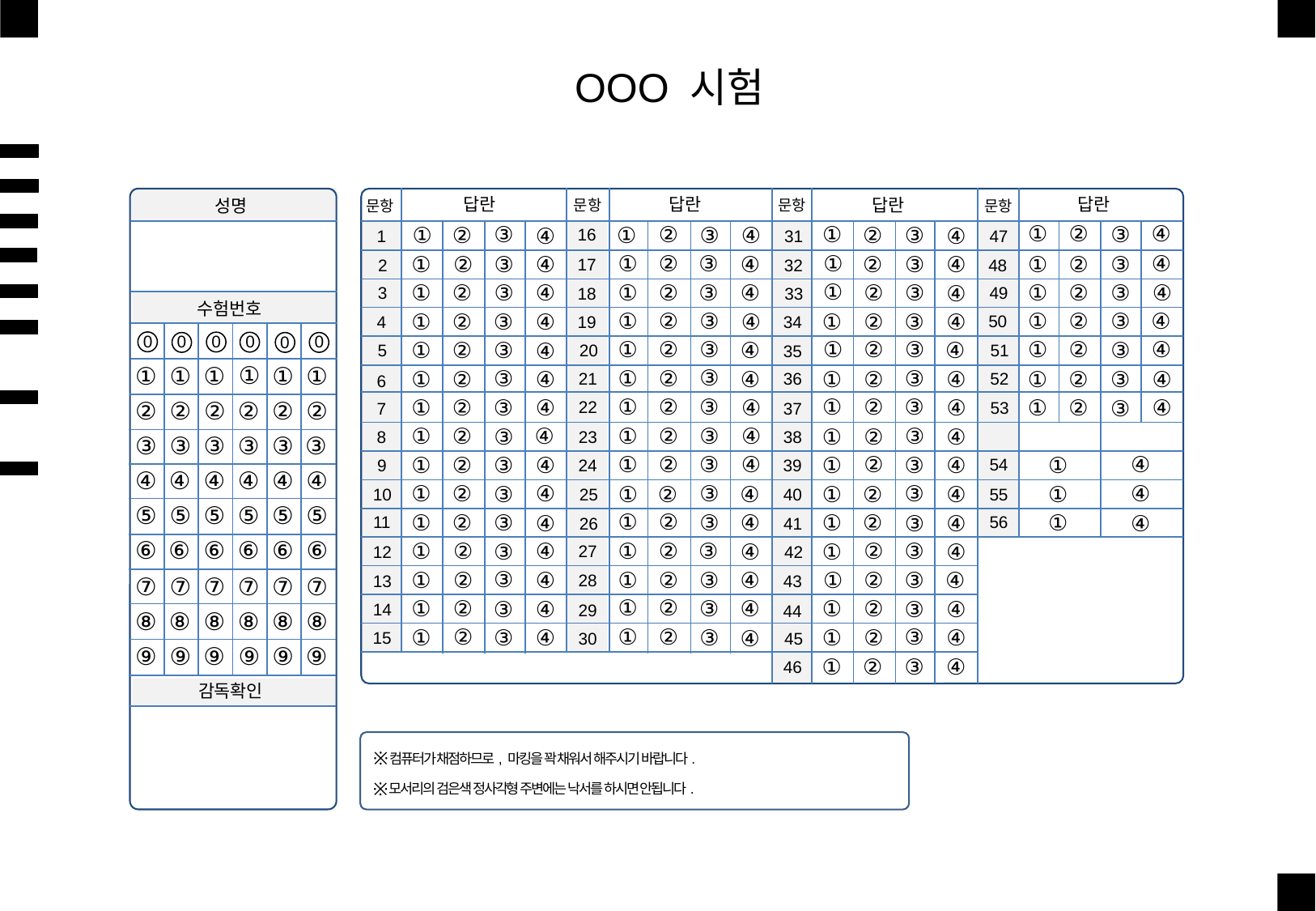

OOO 시험

답란
답란
답란
답란

성명
문항
문항
문항
문항
①
②
④

③
②
③
①
①
③
③
④
②
②
①
④
④
16
47
1
31

④
③
①
①
②
③
③
①
②
①
④
②
③
②
④
④
17
48

32
2
①
①
②
①
②
④
④
③
③
③
②
①
②
④
③
④
3
49
33
18

수험번호

③
①
②
④
③
①
②
①
②
④
③
②
④
①
④
③
50
34
19
4

0
0
0
0
0
0
①
②
④
③
①
②
①
②
③
③
④
④
①
②
③
④

20
5
51
35
①
①
①
①
①
①
③
①
②
③
③
①
②
④
①
②
④
④
③
①
②
④
52
21
36
6
②
③
③
①
②
①
③
①
②
④
④
①
②
④
④
③
②
②
②
②
②
②

22
53
37
7
①
②
③
④
③
④
①
②
②
①
③
④
8
38
23
③
③
③
③
③
③
④
②
①
②
③
④
③
①
②
④
①
③
①
④
54
9
24
39
④
④
④
④
④
④

③
④
③
①
②
④
②
④
①
②
④
③
①
①
55
10
25
40
⑤
⑤
⑤
⑤
⑤
⑤
①
②
④
①
②
③
①
①
②
③
④
④
③
④
56
11
41
26
⑥
⑥
⑥
⑥
⑥
⑥
②
①
③
③
②
②
①
④
①
④
③
④
27
12
42
③
②
④
③
④
①
②
③
①
②
④
①
28
13
43
⑦
⑦
⑦
⑦
⑦
⑦
①
②
③
②
④
①
①
②
③
④
④
③
14
29
44
⑧
⑧
⑧
⑧
⑧
⑧
①
②
③
②
①
④
③
②
①
④
③
④
15
30
45
⑨
⑨
⑨
⑨
⑨
⑨
①
④
②
③
46
감독확인

※
컴퓨터가 채점하므로, 마킹을 꽉 채워서 해주시기 바랍니다.
※
모서리의 검은색 정사각형 주변에는 낙서를 하시면 안됩니다.